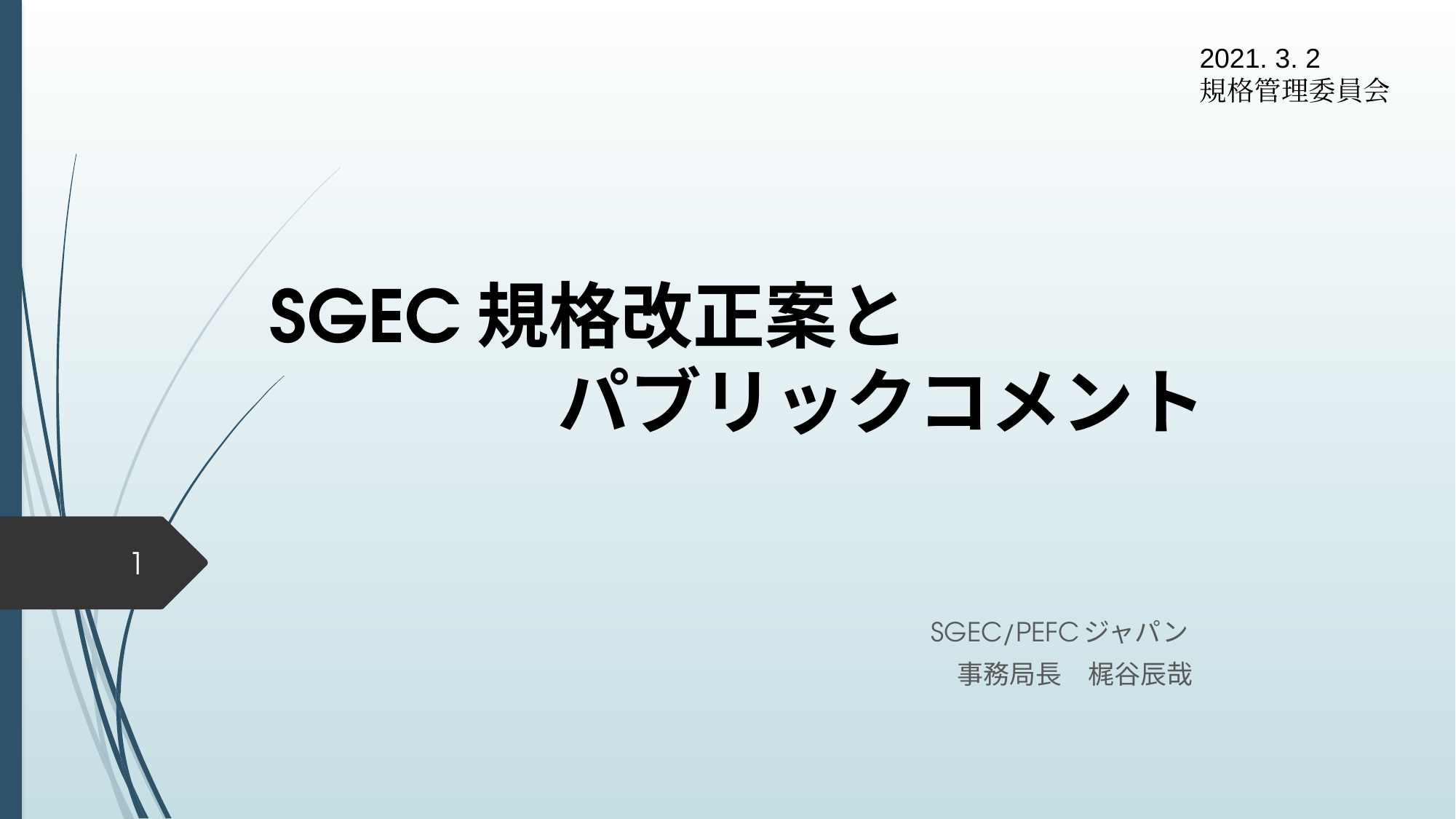

2021. 3. 2
規格管理委員会
# SGEC規格改正案と 　　　　パブリックコメント
1
　　　　　　　　　　　　　　　　　　　　　　　　　　　　　　　　SGEC/PEFCジャパン
　事務局長　梶谷辰哉